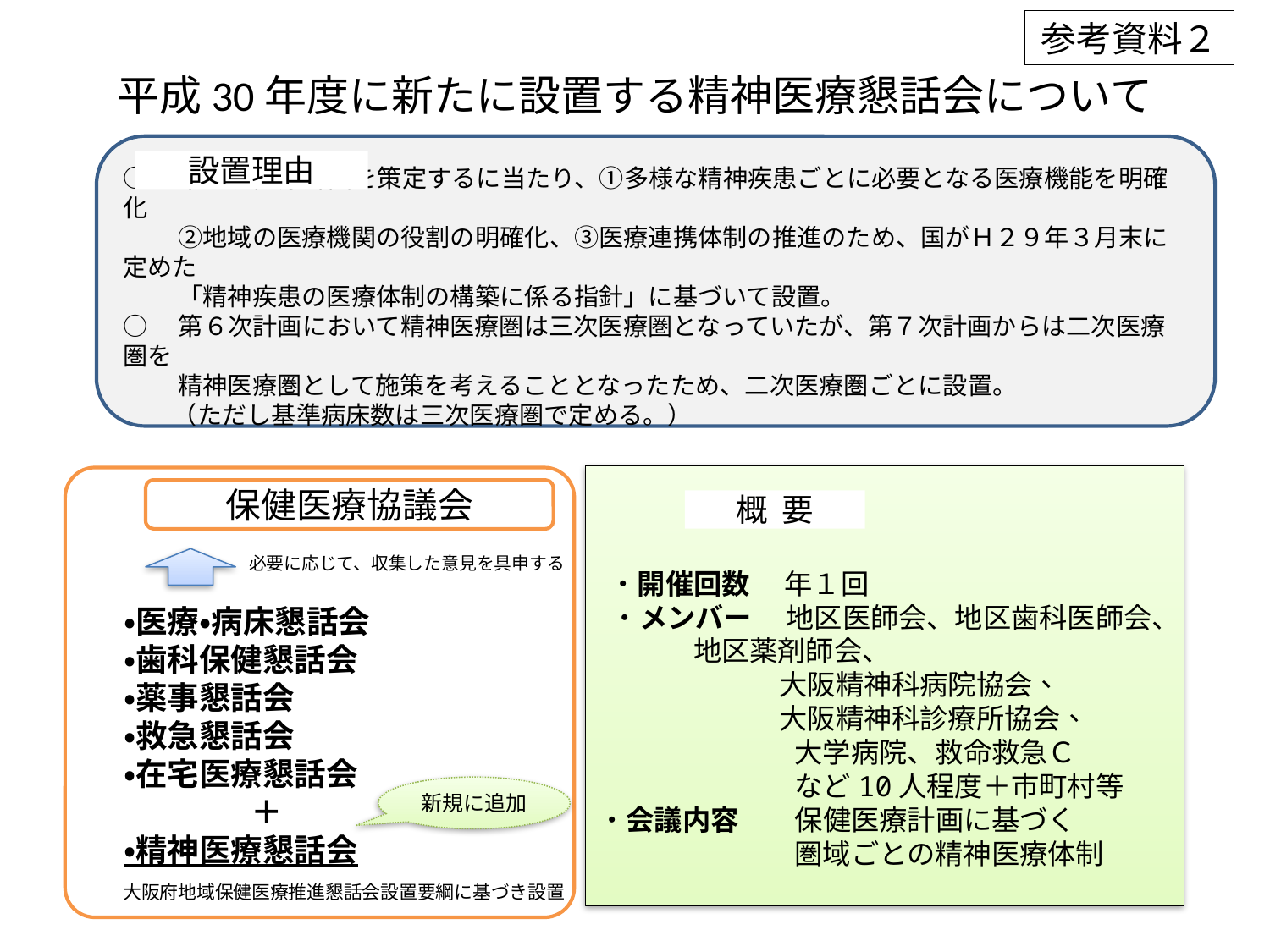

参考資料２
# 平成30年度に新たに設置する精神医療懇話会について

○　第7次医療計画を策定するに当たり、①多様な精神疾患ごとに必要となる医療機能を明確化
　　 ②地域の医療機関の役割の明確化、③医療連携体制の推進のため、国がＨ２９年３月末に定めた
　　 「精神疾患の医療体制の構築に係る指針」に基づいて設置。
○　第６次計画において精神医療圏は三次医療圏となっていたが、第７次計画からは二次医療圏を
　　 精神医療圏として施策を考えることとなったため、二次医療圏ごとに設置。
　　（ただし基準病床数は三次医療圏で定める。）
設置理由

 ・開催回数　 年１回
 ・メンバー　 地区医師会、地区歯科医師会、
              地区薬剤師会、
　　　　　　  大阪精神科病院協会、
　　　　　　  大阪精神科診療所協会、
　　　　　　　大学病院、救命救急Ｃ
　　　　　　　など10人程度＋市町村等
・会議内容　　保健医療計画に基づく
　　　　　　　圏域ごとの精神医療体制

・医療・病床懇話会
・歯科保健懇話会
・薬事懇話会
・救急懇話会
・在宅医療懇話会
　　　　＋
・精神医療懇話会
保健医療協議会
概  要
必要に応じて、収集した意見を具申する

新規に追加
大阪府地域保健医療推進懇話会設置要綱に基づき設置